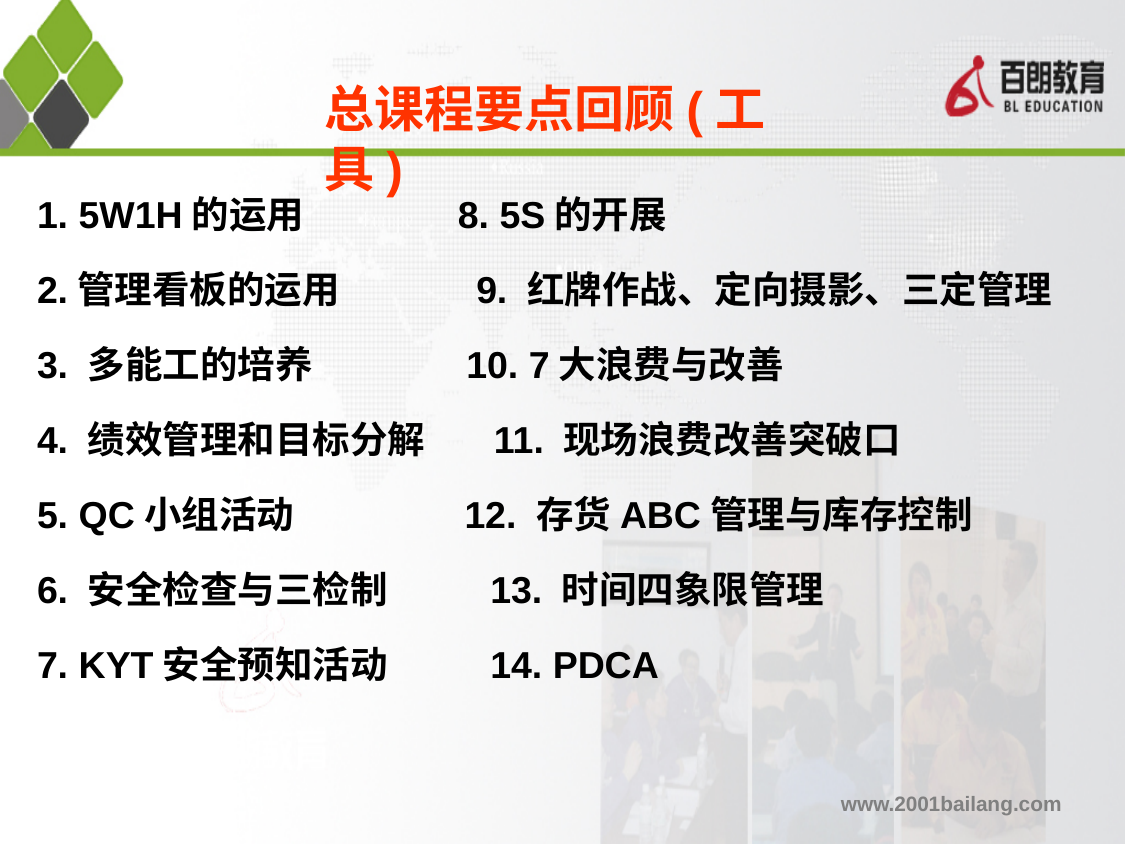

总课程要点回顾(工具)
1. 5W1H的运用                 8. 5S的开展
2.管理看板的运用               9. 红牌作战、定向摄影、三定管理
3. 多能工的培养                 10. 7大浪费与改善
4. 绩效管理和目标分解       11. 现场浪费改善突破口
5. QC小组活动                   12. 存货ABC管理与库存控制
6. 安全检查与三检制           13. 时间四象限管理
7. KYT安全预知活动           14. PDCA